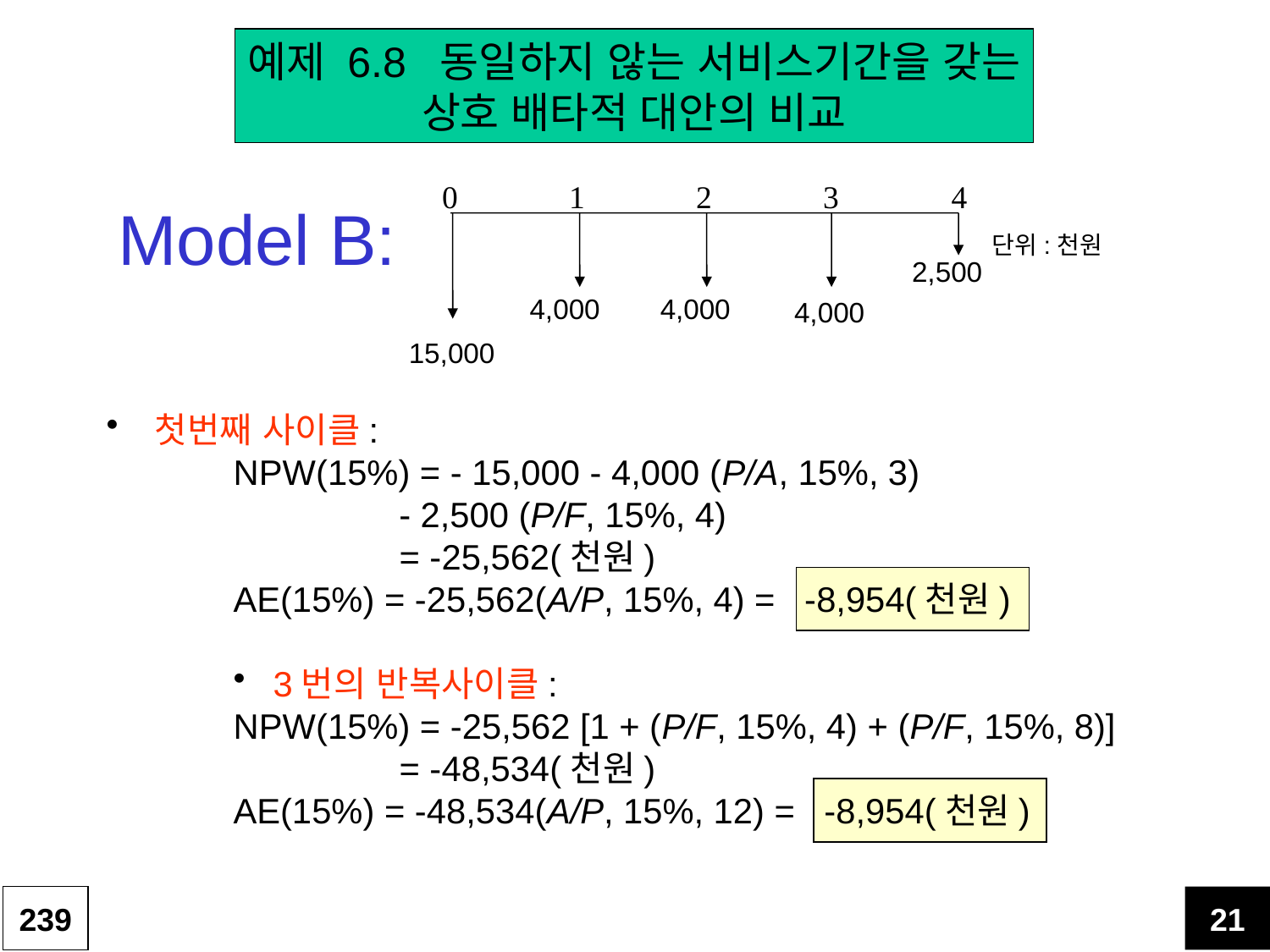

예제 6.8  동일하지 않는 서비스기간을 갖는
상호 배타적 대안의 비교
0 	1	2	3              4
Model B:

단위:천원
2,500
4,000
4,000
4,000
15,000
 첫번째 사이클:
NPW(15%) = - 15,000 - 4,000 (P/A, 15%, 3)
                 - 2,500 (P/F, 15%, 4)
	    = -25,562(천원)
AE(15%) = -25,562(A/P, 15%, 4) =   -8,954(천원)

 3번의 반복사이클:
NPW(15%) = -25,562 [1 + (P/F, 15%, 4) + (P/F, 15%, 8)]
	    = -48,534(천원)
AE(15%) = -48,534(A/P, 15%, 12) =   -8,954(천원)

239
21